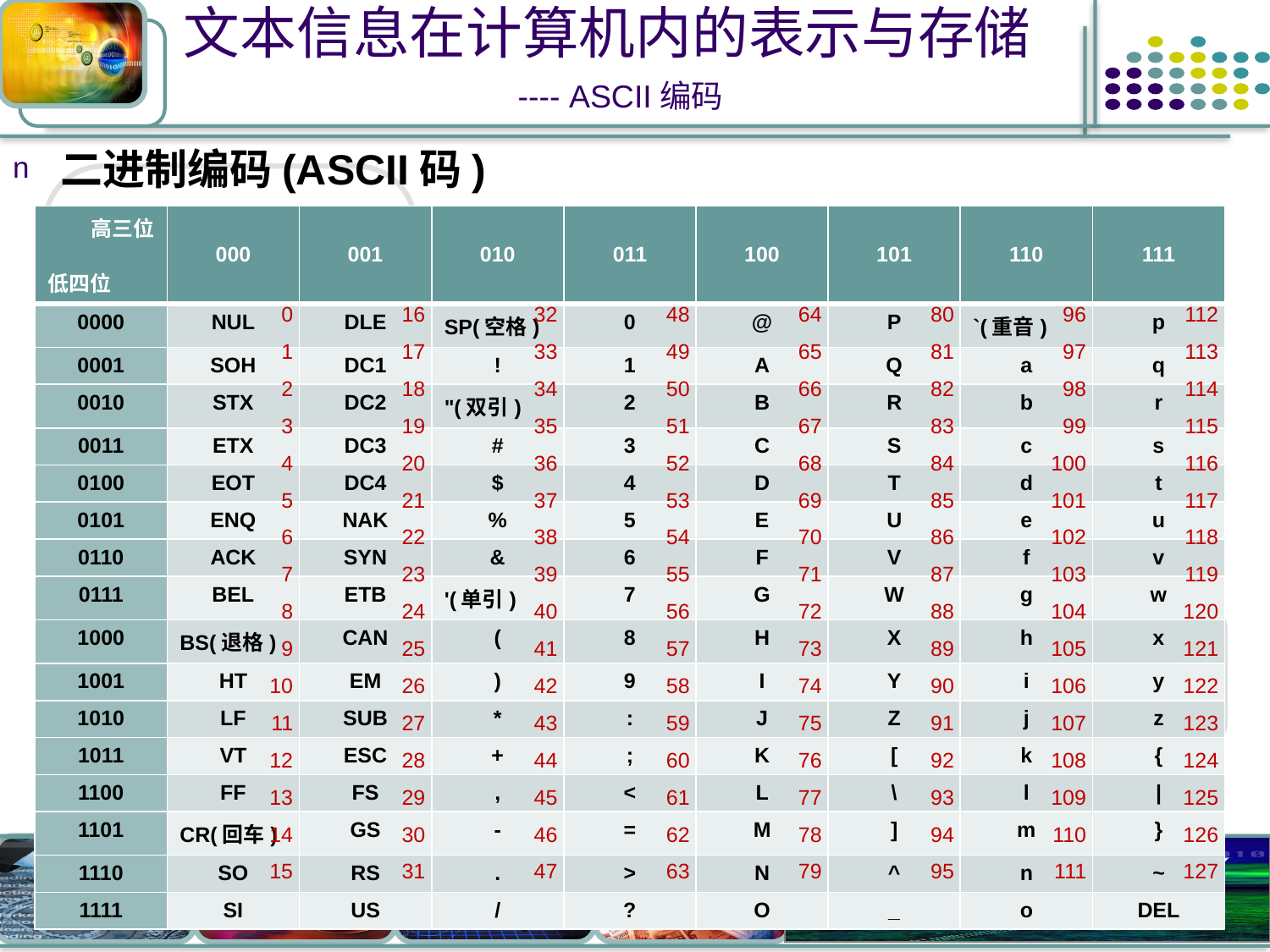

# 文本信息在计算机内的表示与存储 ---- ASCII编码
二进制编码(ASCII码)
| 高三位 低四位 | 000 | 001 | 010 | 011 | 100 | 101 | 110 | 111 |
| --- | --- | --- | --- | --- | --- | --- | --- | --- |
| 0000 | NUL | DLE | SP(空格) | 0 | @ | P | `(重音) | p |
| 0001 | SOH | DC1 | ! | 1 | A | Q | a | q |
| 0010 | STX | DC2 | "(双引) | 2 | B | R | b | r |
| 0011 | ETX | DC3 | # | 3 | C | S | c | s |
| 0100 | EOT | DC4 | $ | 4 | D | T | d | t |
| 0101 | ENQ | NAK | % | 5 | E | U | e | u |
| 0110 | ACK | SYN | & | 6 | F | V | f | v |
| 0111 | BEL | ETB | '(单引) | 7 | G | W | g | w |
| 1000 | BS(退格) | CAN | ( | 8 | H | X | h | x |
| 1001 | HT | EM | ) | 9 | I | Y | i | y |
| 1010 | LF | SUB | \* | : | J | Z | j | z |
| 1011 | VT | ESC | + | ; | K | [ | k | { |
| 1100 | FF | FS | , | < | L | \ | l | | |
| 1101 | CR(回车) | GS | - | = | M | ] | m | } |
| 1110 | SO | RS | . | > | N | ^ | n | ~ |
| 1111 | SI | US | / | ? | O | \_ | o | DEL |
| 0 | 16 | 32 | 48 | 64 | 80 | 96 | 112 |
| --- | --- | --- | --- | --- | --- | --- | --- |
| 1 | 17 | 33 | 49 | 65 | 81 | 97 | 113 |
| 2 | 18 | 34 | 50 | 66 | 82 | 98 | 114 |
| 3 | 19 | 35 | 51 | 67 | 83 | 99 | 115 |
| 4 | 20 | 36 | 52 | 68 | 84 | 100 | 116 |
| 5 | 21 | 37 | 53 | 69 | 85 | 101 | 117 |
| 6 | 22 | 38 | 54 | 70 | 86 | 102 | 118 |
| 7 | 23 | 39 | 55 | 71 | 87 | 103 | 119 |
| 8 | 24 | 40 | 56 | 72 | 88 | 104 | 120 |
| 9 | 25 | 41 | 57 | 73 | 89 | 105 | 121 |
| 10 | 26 | 42 | 58 | 74 | 90 | 106 | 122 |
| 11 | 27 | 43 | 59 | 75 | 91 | 107 | 123 |
| 12 | 28 | 44 | 60 | 76 | 92 | 108 | 124 |
| 13 | 29 | 45 | 61 | 77 | 93 | 109 | 125 |
| 14 | 30 | 46 | 62 | 78 | 94 | 110 | 126 |
| 15 | 31 | 47 | 63 | 79 | 95 | 111 | 127 |